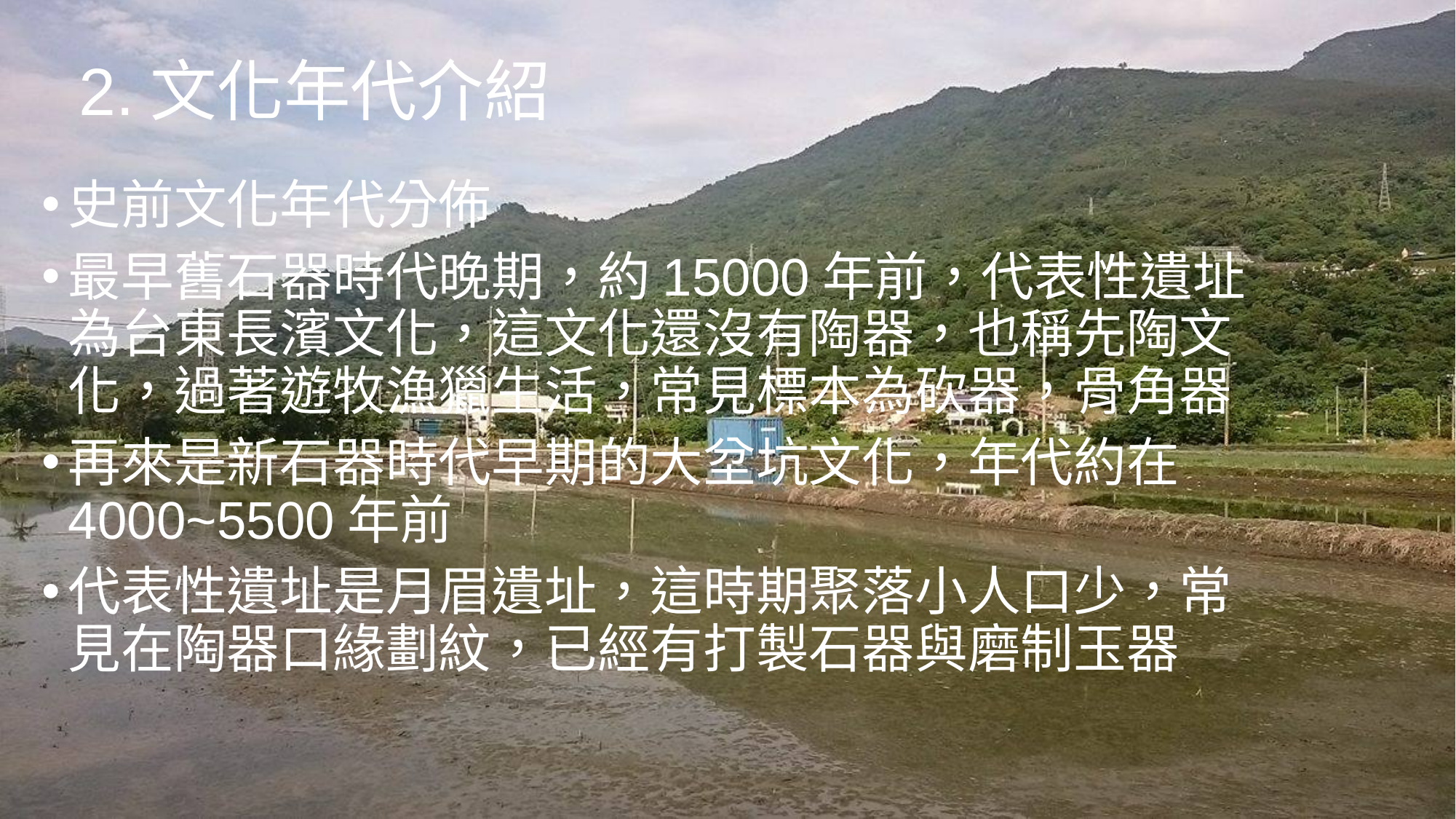

# 2.文化年代介紹
史前文化年代分佈
最早舊石器時代晚期，約15000年前，代表性遺址為台東長濱文化，這文化還沒有陶器，也稱先陶文化，過著遊牧漁獵生活，常見標本為砍器，骨角器
再來是新石器時代早期的大坌坑文化，年代約在4000~5500年前
代表性遺址是月眉遺址，這時期聚落小人口少，常見在陶器口緣劃紋，已經有打製石器與磨制玉器